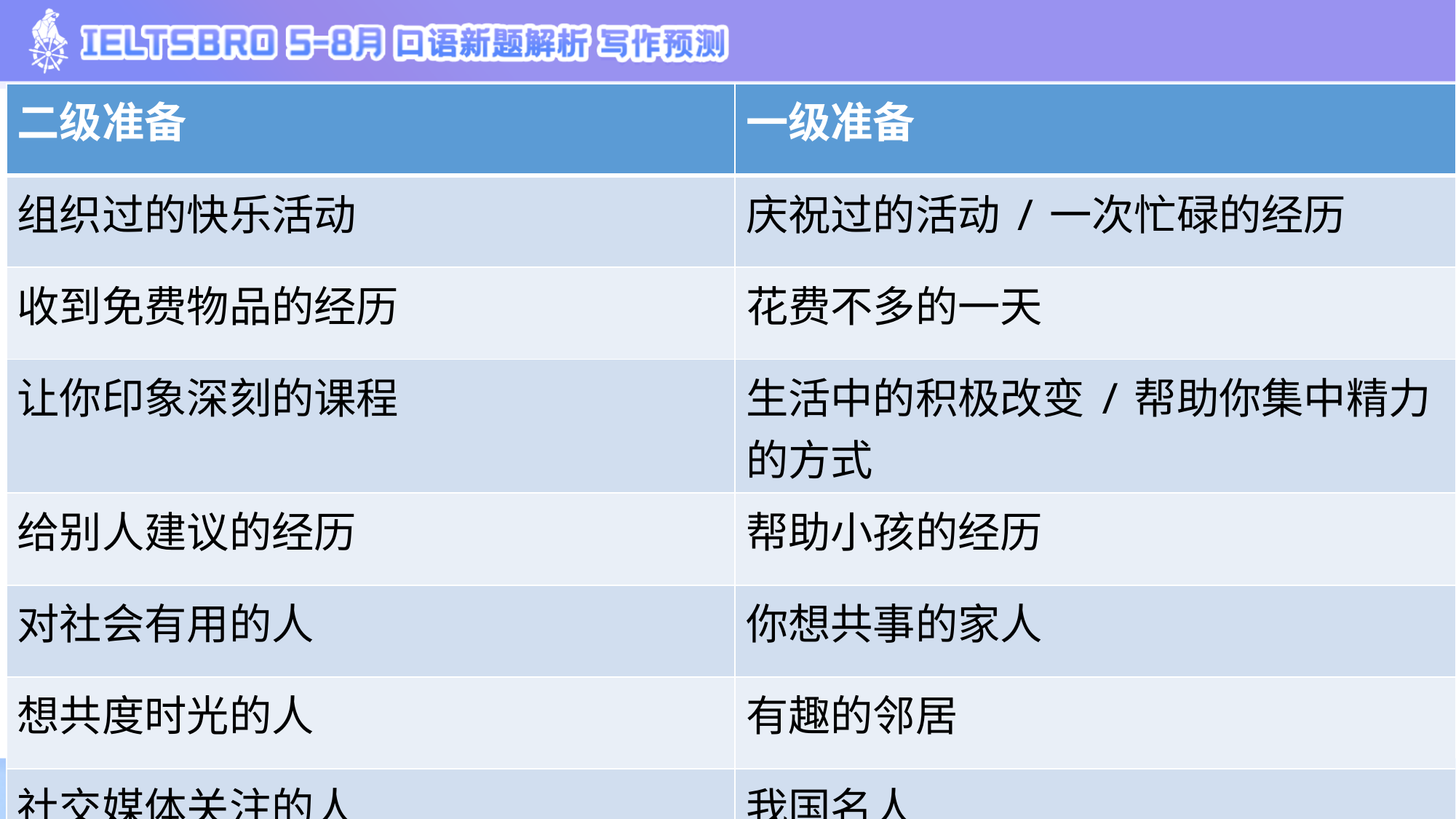

| 二级准备 | 一级准备 |
| --- | --- |
| 组织过的快乐活动 | 庆祝过的活动/一次忙碌的经历 |
| 收到免费物品的经历 | 花费不多的一天 |
| 让你印象深刻的课程 | 生活中的积极改变/帮助你集中精力的方式 |
| 给别人建议的经历 | 帮助小孩的经历 |
| 对社会有用的人 | 你想共事的家人 |
| 想共度时光的人 | 有趣的邻居 |
| 社交媒体关注的人 | 我国名人 |